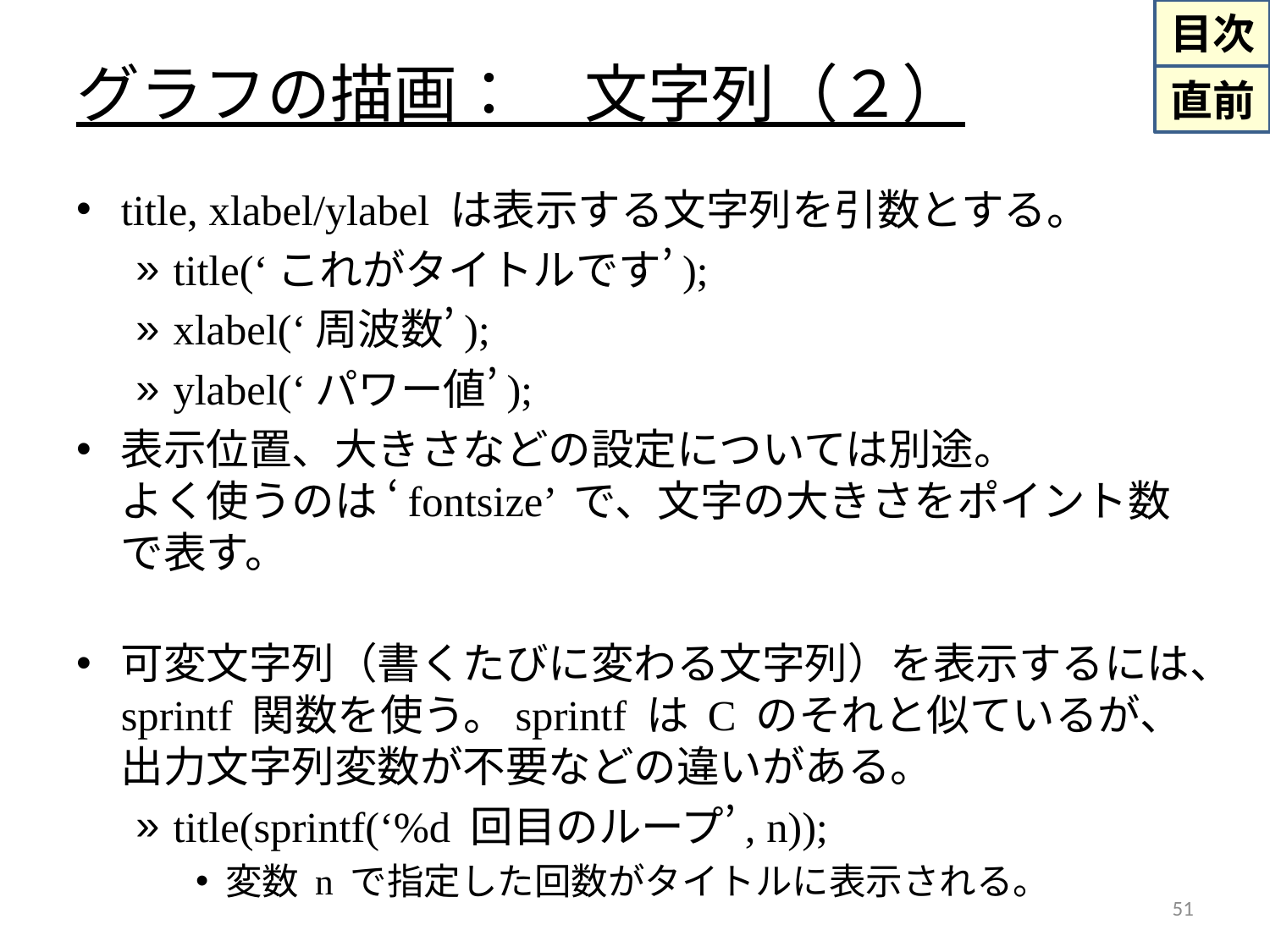

# グラフの描画：　文字列（２）
title, xlabel/ylabel は表示する文字列を引数とする。
title(‘これがタイトルです’);
xlabel(‘周波数’);
ylabel(‘パワー値’);
表示位置、大きさなどの設定については別途。
よく使うのは ‘fontsize’ で、文字の大きさをポイント数で表す。
可変文字列（書くたびに変わる文字列）を表示するには、sprintf 関数を使う。sprintf は C のそれと似ているが、出力文字列変数が不要などの違いがある。
title(sprintf(‘%d 回目のループ’, n));
変数 n で指定した回数がタイトルに表示される。
51